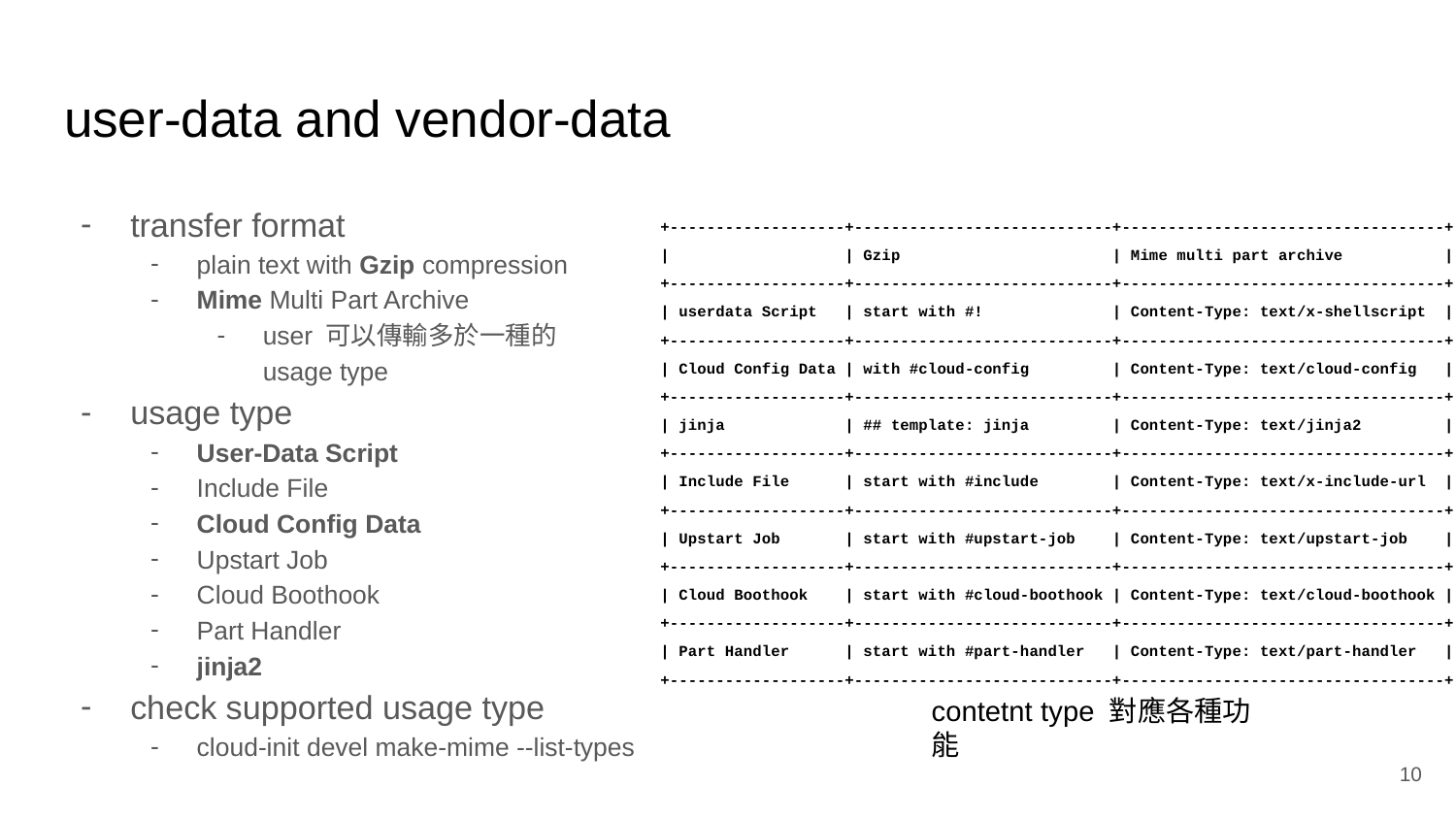

# user-data and vendor-data
transfer format
plain text with Gzip compression
Mime Multi Part Archive
user 可以傳輸多於一種的
usage type
usage type
User-Data Script
Include File
Cloud Config Data
Upstart Job
Cloud Boothook
Part Handler
jinja2
check supported usage type
cloud-init devel make-mime --list-types
+-------------------+----------------------------+-----------------------------------+
|                   | Gzip                       | Mime multi part archive           |
+-------------------+----------------------------+-----------------------------------+
| userdata Script   | start with #!              | Content-Type: text/x-shellscript  |
+-------------------+----------------------------+-----------------------------------+
| Cloud Config Data | with #cloud-config         | Content-Type: text/cloud-config   |
+-------------------+----------------------------+-----------------------------------+
| jinja             | ## template: jinja         | Content-Type: text/jinja2         |
+-------------------+----------------------------+-----------------------------------+
| Include File      | start with #include        | Content-Type: text/x-include-url  |
+-------------------+----------------------------+-----------------------------------+
| Upstart Job       | start with #upstart-job    | Content-Type: text/upstart-job    |
+-------------------+----------------------------+-----------------------------------+
| Cloud Boothook    | start with #cloud-boothook | Content-Type: text/cloud-boothook |
+-------------------+----------------------------+-----------------------------------+
| Part Handler      | start with #part-handler   | Content-Type: text/part-handler   |
+-------------------+----------------------------+-----------------------------------+

contetnt type 對應各種功能
10